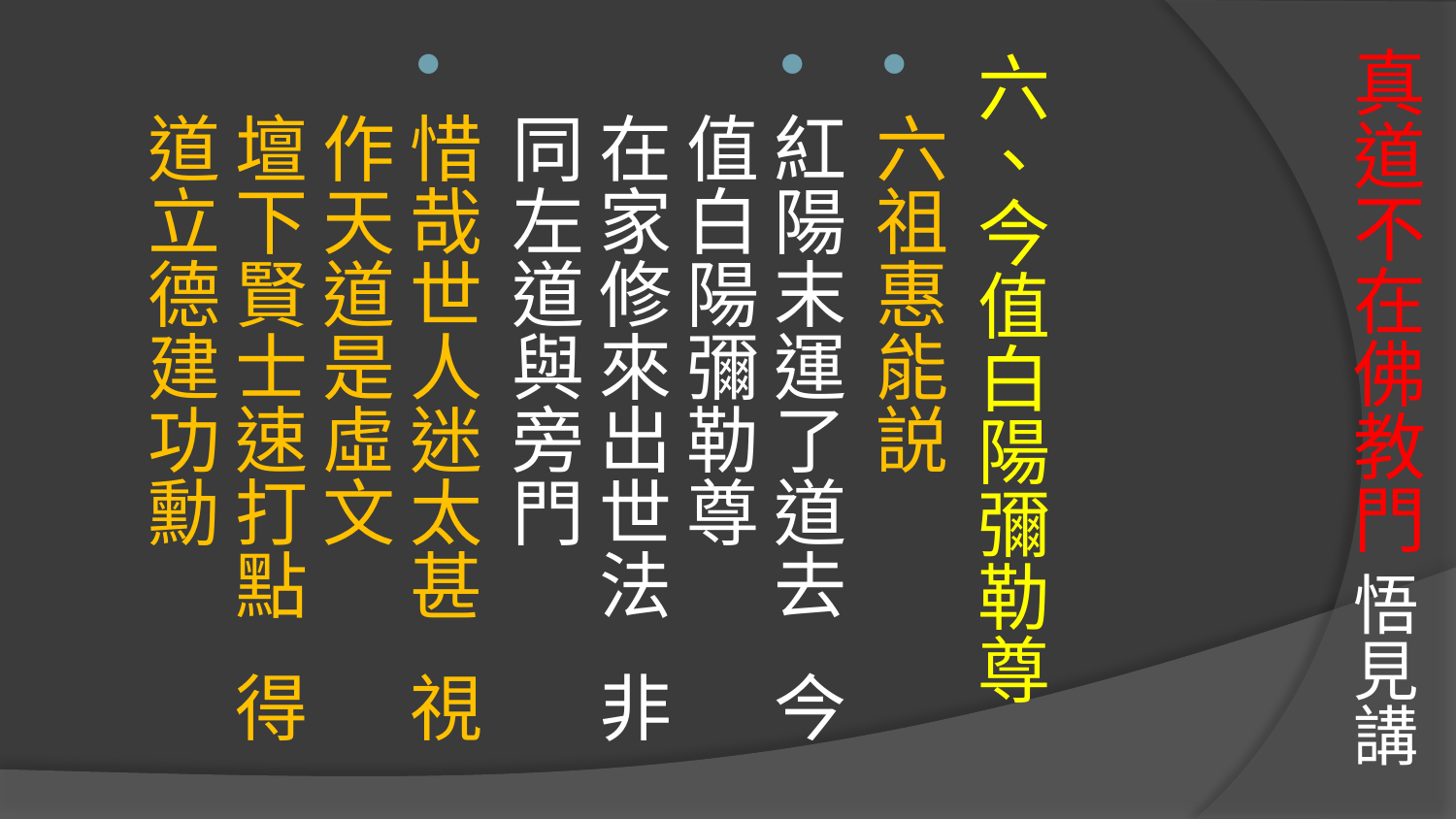

# 真道不在佛教門 悟見講
六、今值白陽彌勒尊
六祖惠能説
紅陽末運了道去   今值白陽彌勒尊 
在家修來出世法   非同左道與旁門
惜哉世人迷太甚   視作天道是虛文
壇下賢士速打點   得道立德建功勳